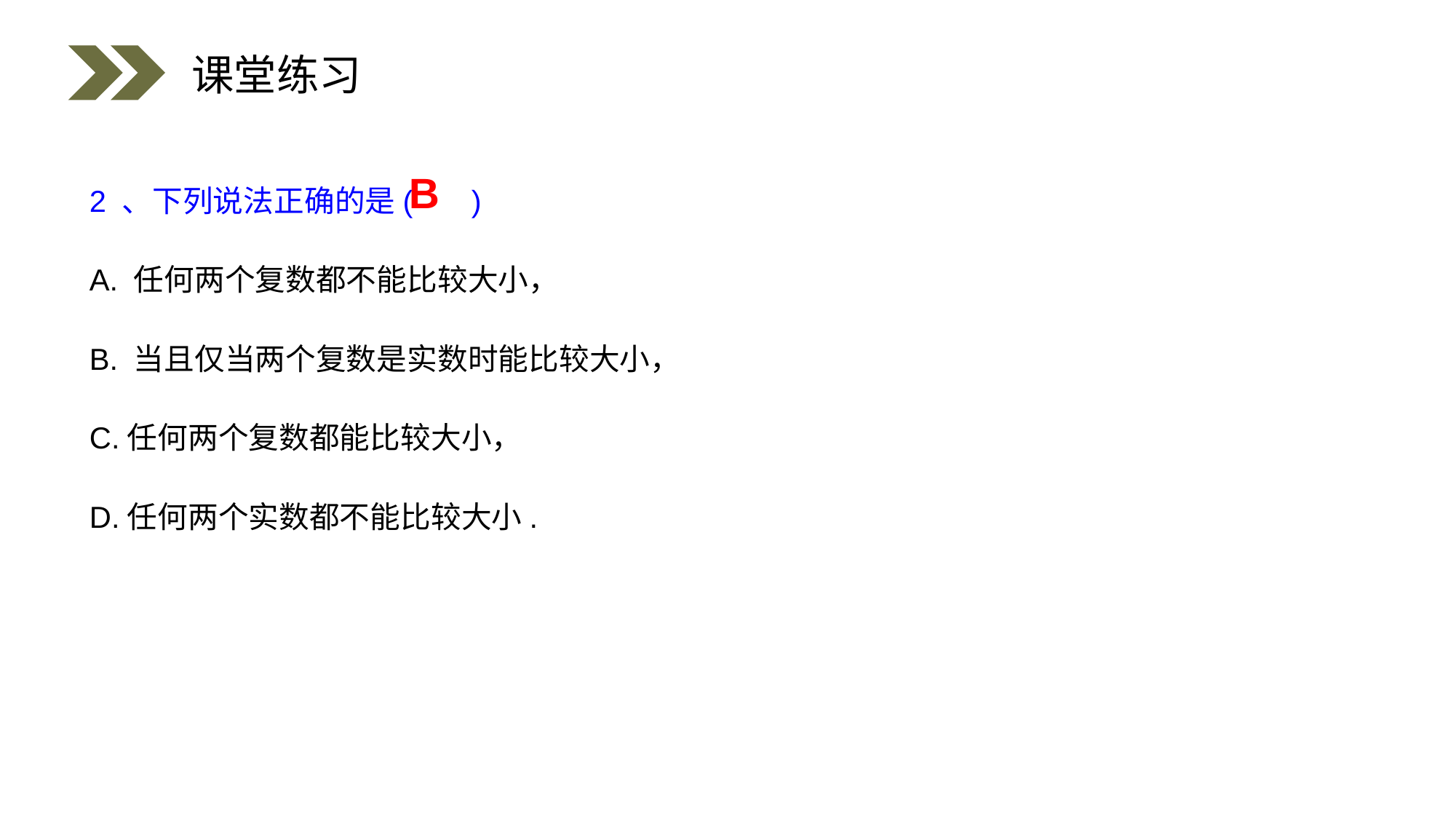

课堂练习
2 、下列说法正确的是(       )
A. 任何两个复数都不能比较大小，
B. 当且仅当两个复数是实数时能比较大小，
C.任何两个复数都能比较大小，
D.任何两个实数都不能比较大小.
 B